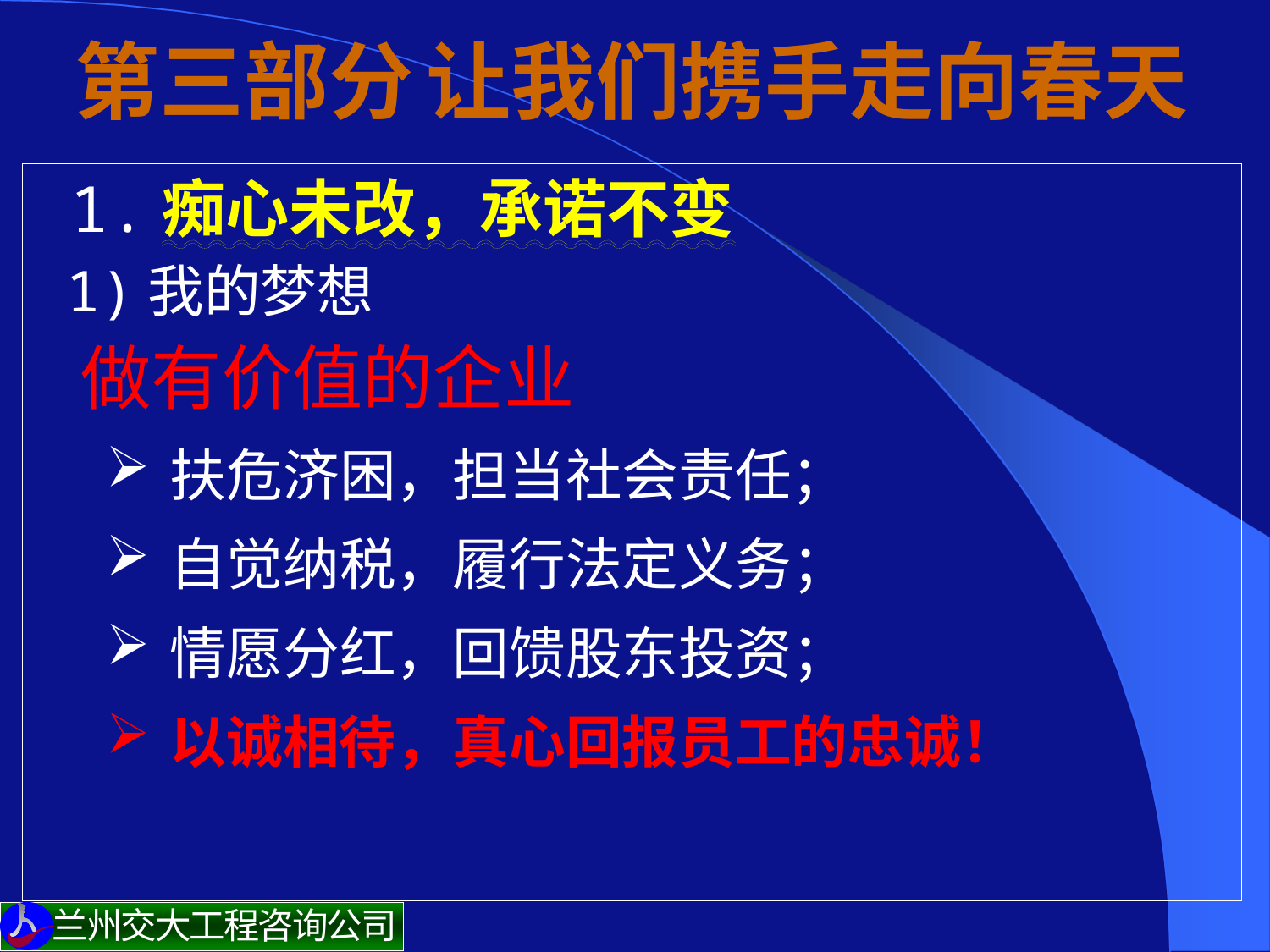

# 第三部分 让我们携手走向春天
 1.痴心未改，承诺不变
 1)我的梦想
  做有价值的企业
扶危济困，担当社会责任；
自觉纳税，履行法定义务；
情愿分红，回馈股东投资；
以诚相待，真心回报员工的忠诚！